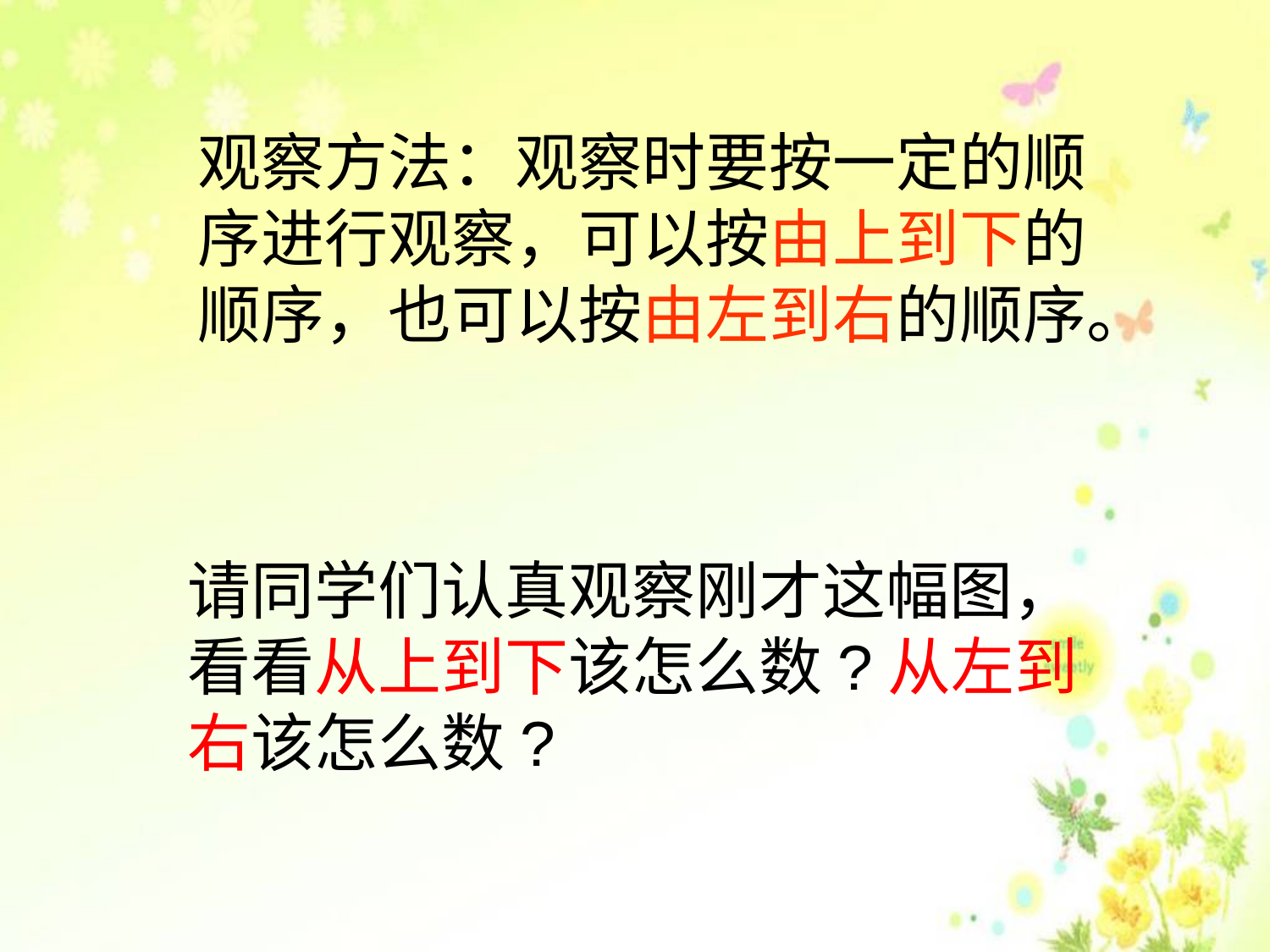

观察方法：观察时要按一定的顺序进行观察，可以按由上到下的顺序，也可以按由左到右的顺序。
请同学们认真观察刚才这幅图，看看从上到下该怎么数?从左到右该怎么数?